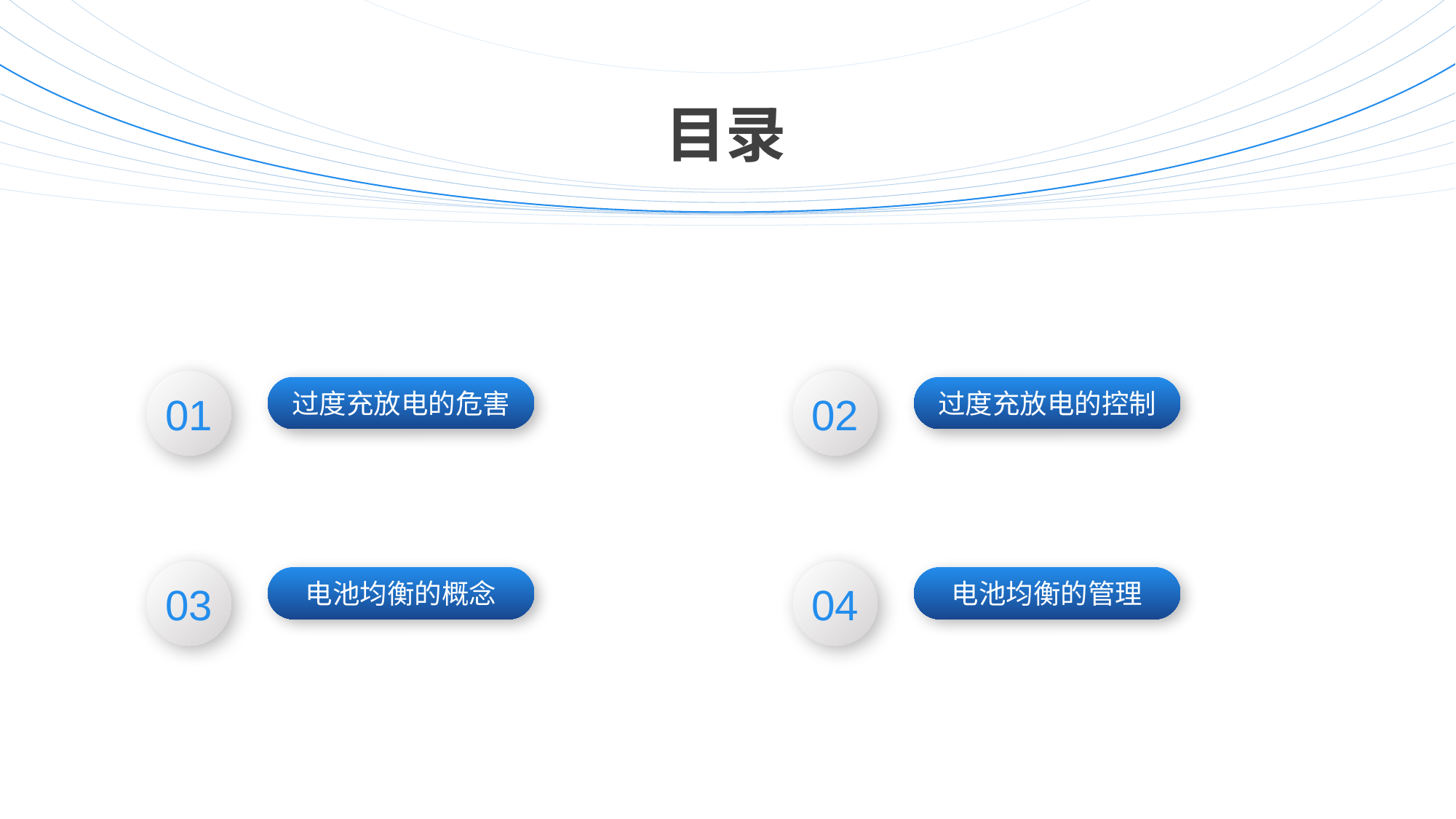

目录
01
02
过度充放电的危害
过度充放电的控制
03
04
电池均衡的概念
电池均衡的管理